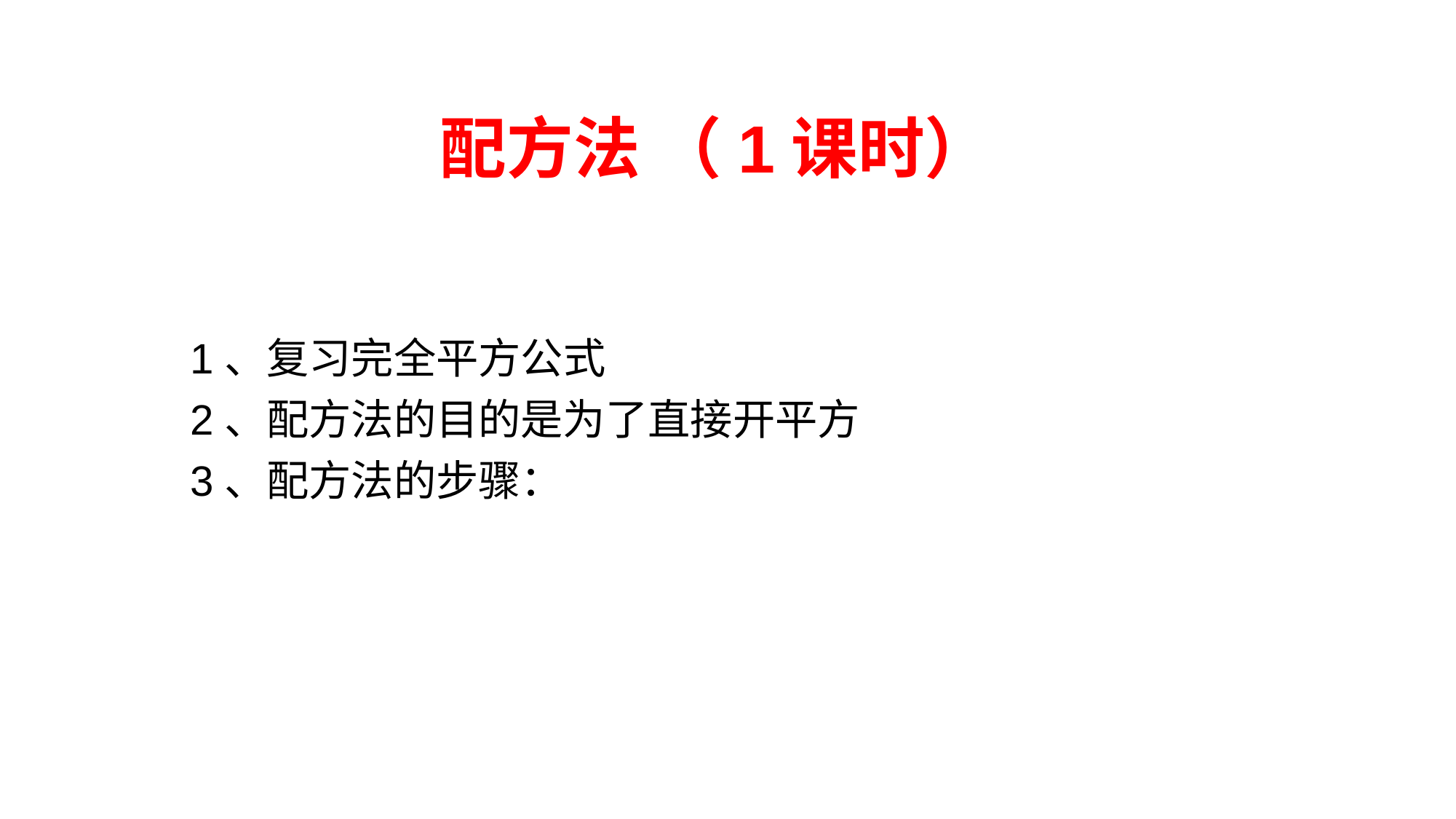

#
配方法 （1课时）
1、复习完全平方公式
2、配方法的目的是为了直接开平方
3、配方法的步骤：